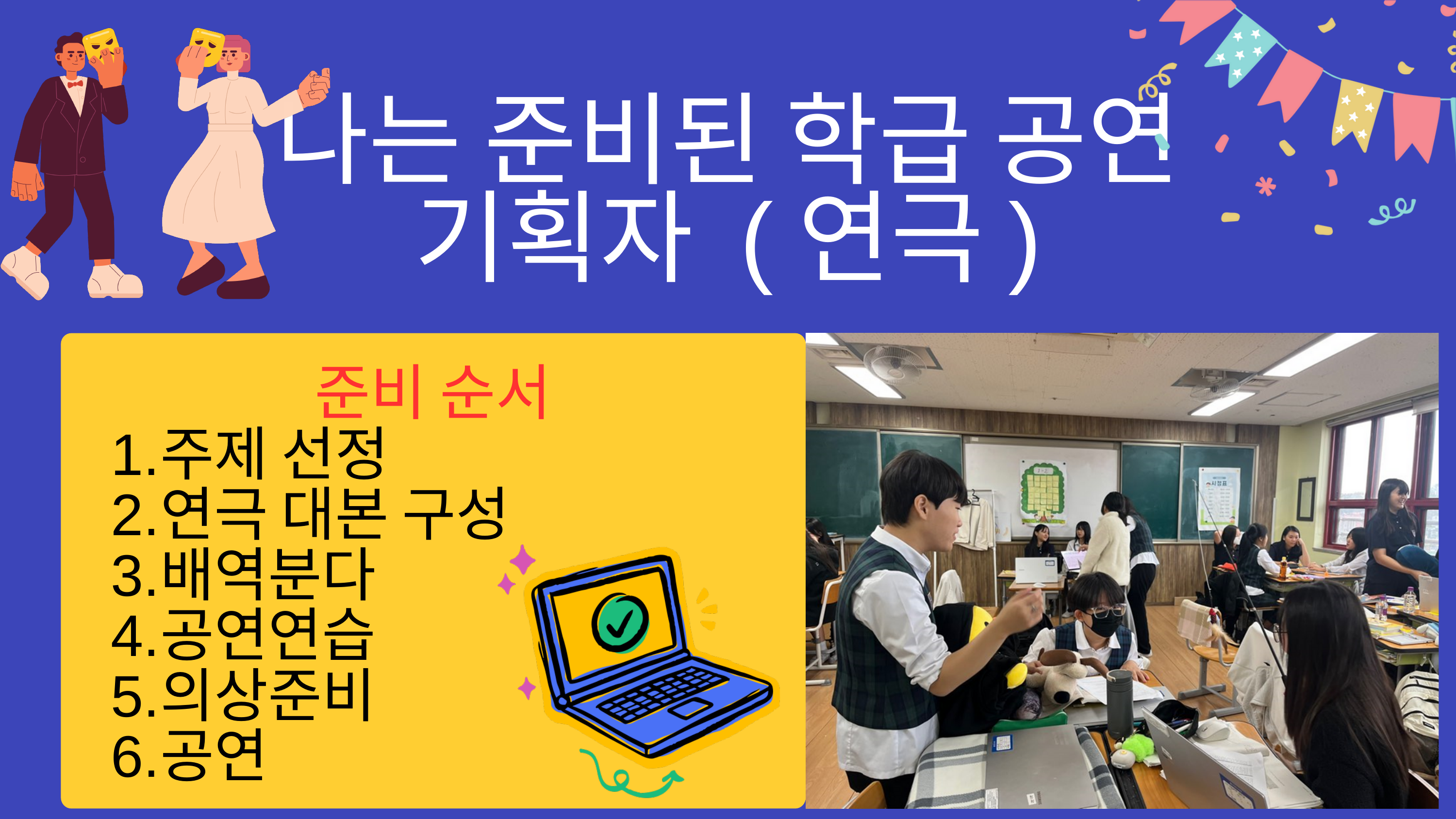

나는 준비된 학급 공연
기획자 (연극)

준비 순서
주제 선정
연극 대본 구성
배역분다
공연연습
의상준비
공연